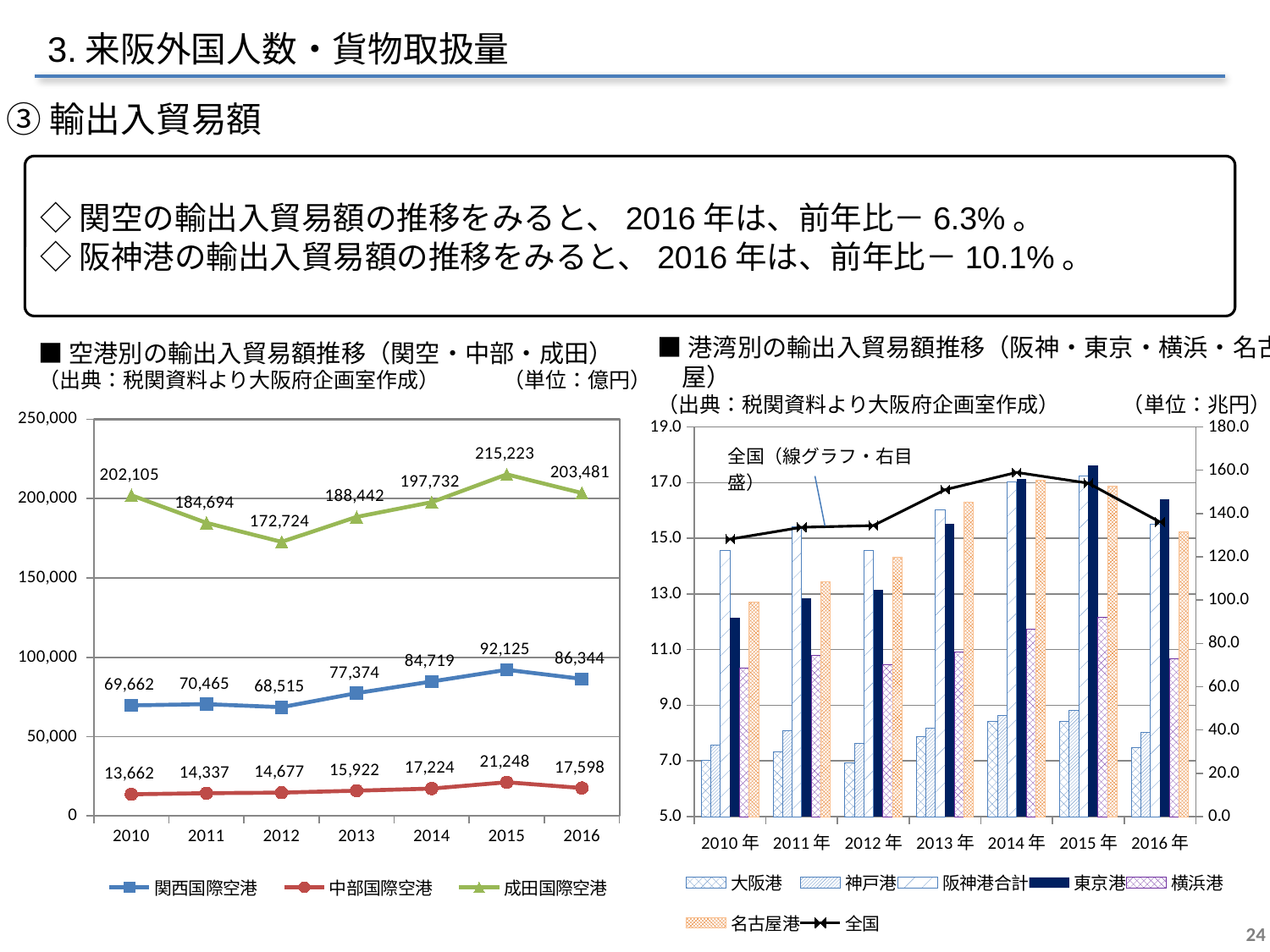

3.来阪外国人数・貨物取扱量
③輸出入貿易額
◇関空の輸出入貿易額の推移をみると、2016年は、前年比－6.3%。
◇阪神港の輸出入貿易額の推移をみると、2016年は、前年比－10.1%。
■港湾別の輸出入貿易額推移（阪神・東京・横浜・名古屋）
（出典：税関資料より大阪府企画室作成）　　　（単位：兆円）
■空港別の輸出入貿易額推移（関空・中部・成田）
（出典：税関資料より大阪府企画室作成）　　　（単位：億円）

### Chart

| Category | 関西国際空港 | 中部国際空港 | 成田国際空港 |
|---|---|---|---|
| 2010 | 69662.0 | 13662.0 | 202105.0 |
| 2011 | 70465.0 | 14337.0 | 184694.0 |
| 2012 | 68515.0 | 14677.0 | 172724.0 |
| 2013 | 77374.0 | 15922.0 | 188442.0 |
| 2014 | 84719.0 | 17224.0 | 197732.0 |
| 2015 | 92125.0 | 21248.0 | 215223.0 |
| 2016 | 86343.86 | 17598.23 | 203480.69 |

### Chart

| Category | 大阪港 | 神戸港 | 阪神港合計 | 東京港 | 横浜港 | 名古屋港 | 全国 |
|---|---|---|---|---|---|---|---|
| 2010年 | 7.018271 | 7.5585173480000005 | 14.576788348000001 | 12.134149315 | 10.335965971999999 | 12.710310532 | 128.164584 |
| 2011年 | 7.328999 | 8.080238166 | 15.409237166 | 12.848698611 | 10.783920621000002 | 13.447903579 | 133.657662 |
| 2012年 | 6.920039 | 7.633432113 | 14.553471113 | 13.146248044 | 10.444352771 | 14.315100737 | 134.436204 |
| 2013年 | 7.865589 | 8.163984459 | 16.029573458999998 | 15.512946842 | 10.921656295 | 16.310327348999998 | 151.016738 |
| 2014年 | 8.410179 | 8.627369640000001 | 17.03754864 | 17.141625015 | 11.734936657 | 17.09126737 | 159.002141 |
| 2015年 | 8.421151 | 8.817035554 | 17.238186554000002 | 17.611885442 | 12.153947748 | 16.870564212 | 154.019465 |
| 2016年 | 7.485681 | 8.010871 | 15.496552 | 16.407729 | 10.684555 | 15.225889 | 136.077744 |
24